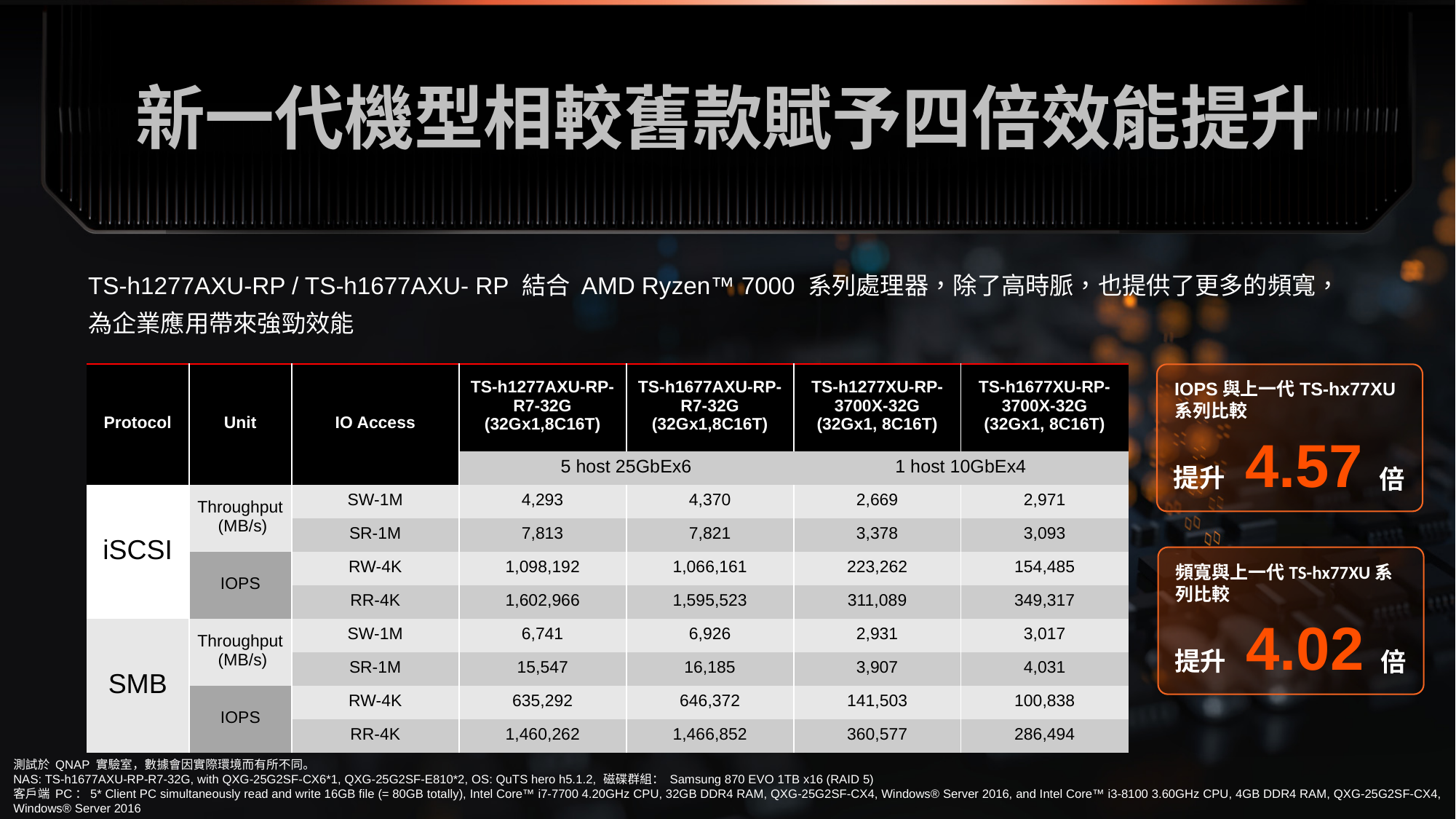

新一代機型相較舊款賦予四倍效能提升
TS-h1277AXU-RP / TS-h1677AXU- RP 結合 AMD Ryzen™ 7000 系列處理器，除了高時脈，也提供了更多的頻寬，為企業應用帶來強勁效能

IOPS與上一代TS-hx77XU系列比較
4.57
提升
倍
| Protocol | Unit | IO Access | TS-h1277AXU-RP-R7-32G (32Gx1,8C16T) | TS-h1677AXU-RP-R7-32G (32Gx1,8C16T) | TS-h1277XU-RP-3700X-32G (32Gx1, 8C16T) | TS-h1677XU-RP-3700X-32G (32Gx1, 8C16T) |
| --- | --- | --- | --- | --- | --- | --- |
|  |  |  | 5 host 25GbEx6 |  | 1 host 10GbEx4 |  |
| iSCSI | Throughput  (MB/s) | SW-1M | 4,293 | 4,370 | 2,669 | 2,971 |
|  |  | SR-1M | 7,813 | 7,821 | 3,378 | 3,093 |
|  | IOPS | RW-4K | 1,098,192 | 1,066,161 | 223,262 | 154,485 |
|  |  | RR-4K | 1,602,966 | 1,595,523 | 311,089 | 349,317 |
| SMB | Throughput  (MB/s) | SW-1M | 6,741 | 6,926 | 2,931 | 3,017 |
|  |  | SR-1M | 15,547 | 16,185 | 3,907 | 4,031 |
|  | IOPS | RW-4K | 635,292 | 646,372 | 141,503 | 100,838 |
|  |  | RR-4K | 1,460,262 | 1,466,852 | 360,577 | 286,494 |

頻寬與上一代TS-hx77XU系列比較
4.02
提升
倍
測試於 QNAP 實驗室，數據會因實際環境而有所不同。
NAS: TS-h1677AXU-RP-R7-32G, with QXG-25G2SF-CX6*1, QXG-25G2SF-E810*2, OS: QuTS hero h5.1.2, 磁碟群組： Samsung 870 EVO 1TB x16 (RAID 5)
客戶端 PC：5* Client PC simultaneously read and write 16GB file (= 80GB totally), Intel Core™ i7-7700 4.20GHz CPU, 32GB DDR4 RAM, QXG-25G2SF-CX4, Windows® Server 2016, and Intel Core™ i3-8100 3.60GHz CPU, 4GB DDR4 RAM, QXG-25G2SF-CX4, Windows® Server 2016